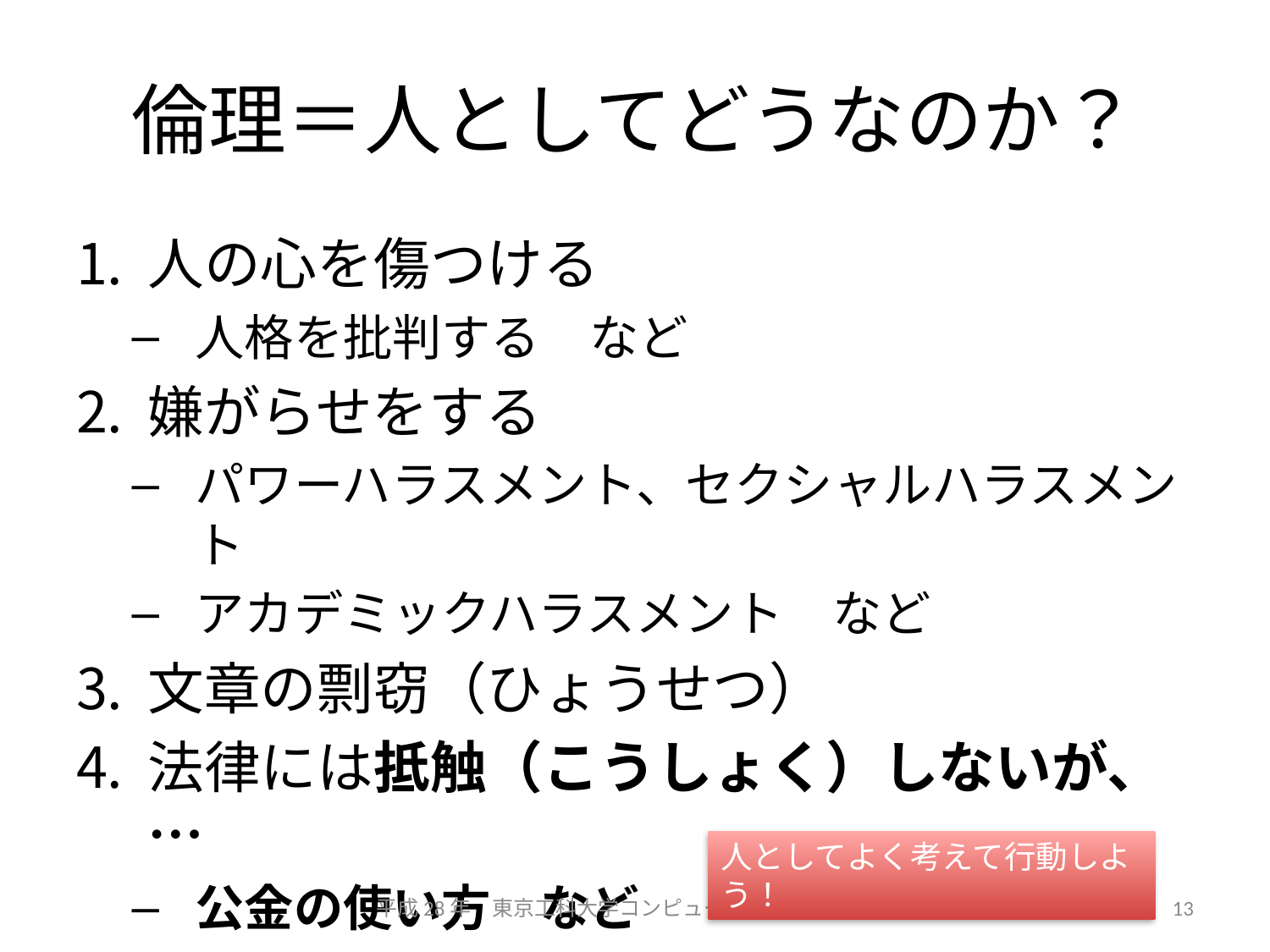

# 倫理＝人としてどうなのか？
人の心を傷つける
人格を批判する　など
嫌がらせをする
パワーハラスメント、セクシャルハラスメント
アカデミックハラスメント　など
文章の剽窃（ひょうせつ）
法律には抵触（こうしょく）しないが、…
公金の使い方　など

人としてよく考えて行動しよう！
平成28年　東京工科大学コンピュータサイエンス学部
13